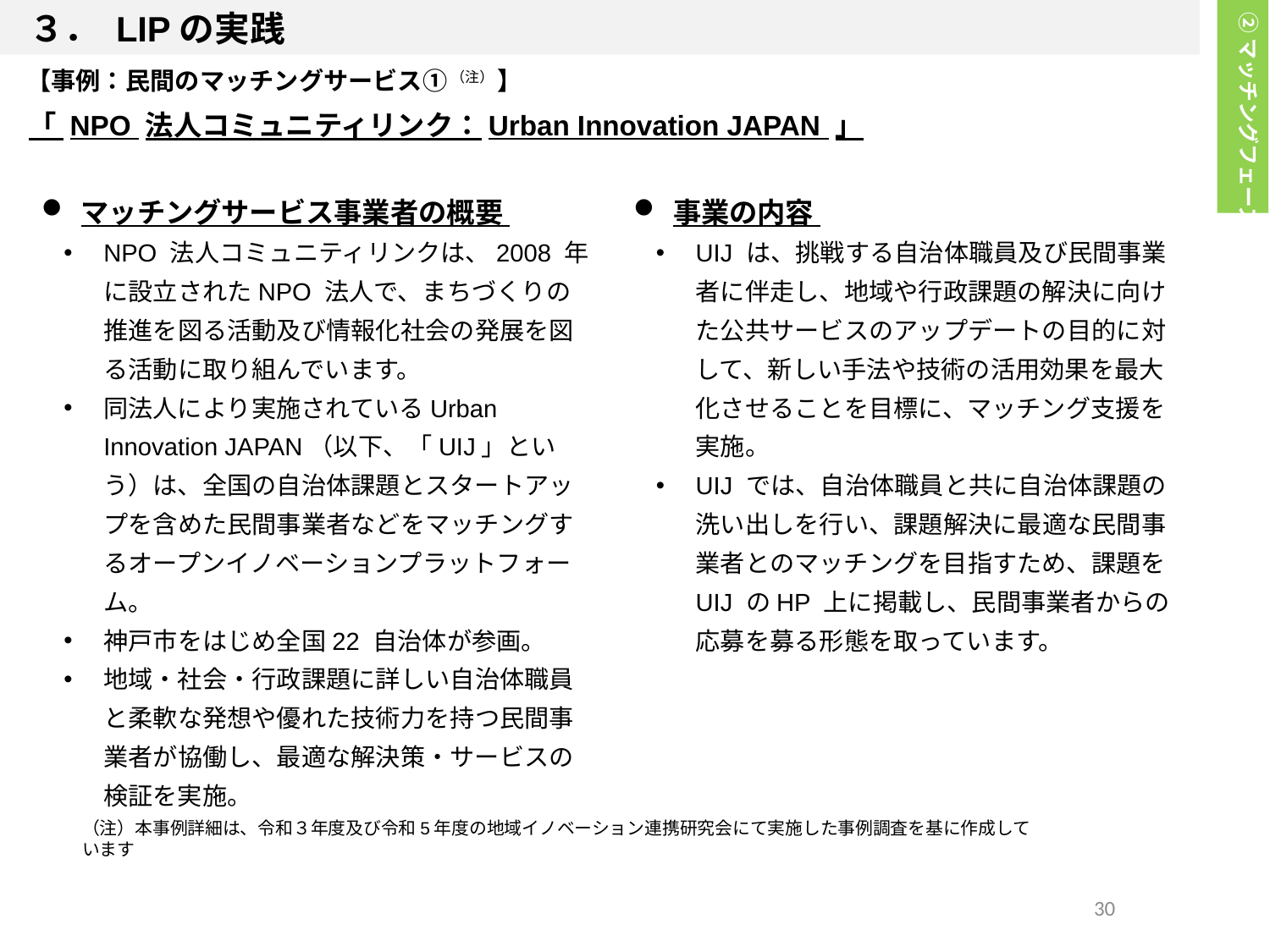

３． LIPの実践
②マッチングフェーズ
【事例：民間のマッチングサービス① （注） 】
「 NPO 法人コミュニティリンク：Urban Innovation JAPAN 」
マッチングサービス事業者の概要
NPO 法人コミュニティリンクは、2008 年に設立されたNPO 法人で、まちづくりの推進を図る活動及び情報化社会の発展を図る活動に取り組んでいます。
同法人により実施されているUrban Innovation JAPAN（以下、「UIJ」という）は、全国の自治体課題とスタートアップを含めた民間事業者などをマッチングするオープンイノベーションプラットフォーム。
神戸市をはじめ全国22 自治体が参画。
地域・社会・行政課題に詳しい自治体職員と柔軟な発想や優れた技術力を持つ民間事業者が協働し、最適な解決策・サービスの検証を実施。
事業の内容
UIJ は、挑戦する自治体職員及び民間事業者に伴走し、地域や行政課題の解決に向けた公共サービスのアップデートの目的に対して、新しい手法や技術の活用効果を最大化させることを目標に、マッチング支援を実施。
UIJ では、自治体職員と共に自治体課題の洗い出しを行い、課題解決に最適な民間事業者とのマッチングを目指すため、課題をUIJ のHP 上に掲載し、民間事業者からの応募を募る形態を取っています。
（注）本事例詳細は、令和３年度及び令和5年度の地域イノベーション連携研究会にて実施した事例調査を基に作成しています
30